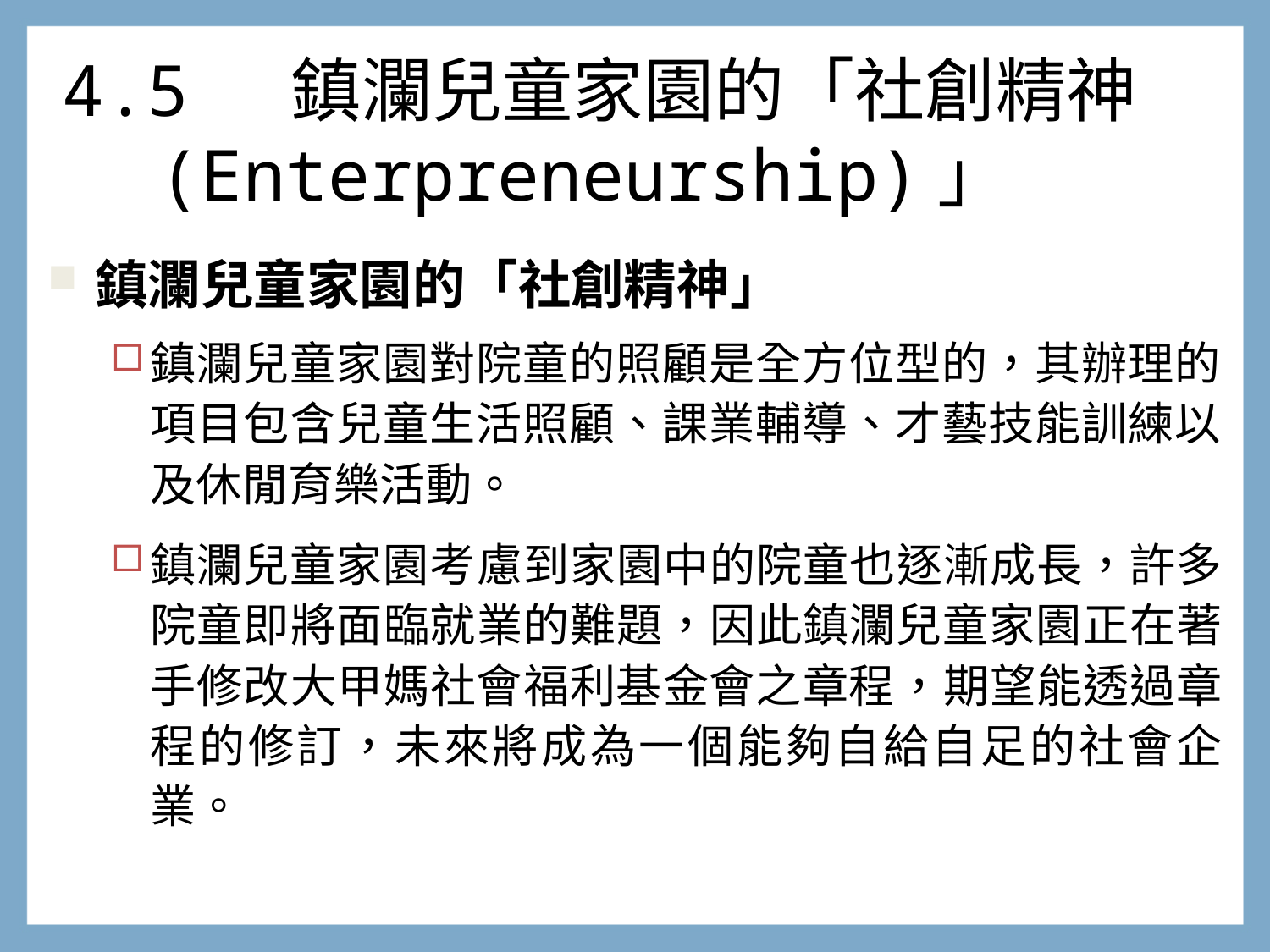

# 4.5  鎮瀾兒童家園的「社創精神 (Enterpreneurship)」
鎮瀾兒童家園的「社創精神」
鎮瀾兒童家園對院童的照顧是全方位型的，其辦理的項目包含兒童生活照顧、課業輔導、才藝技能訓練以及休閒育樂活動。
鎮瀾兒童家園考慮到家園中的院童也逐漸成長，許多院童即將面臨就業的難題，因此鎮瀾兒童家園正在著手修改大甲媽社會福利基金會之章程，期望能透過章程的修訂，未來將成為一個能夠自給自足的社會企業。